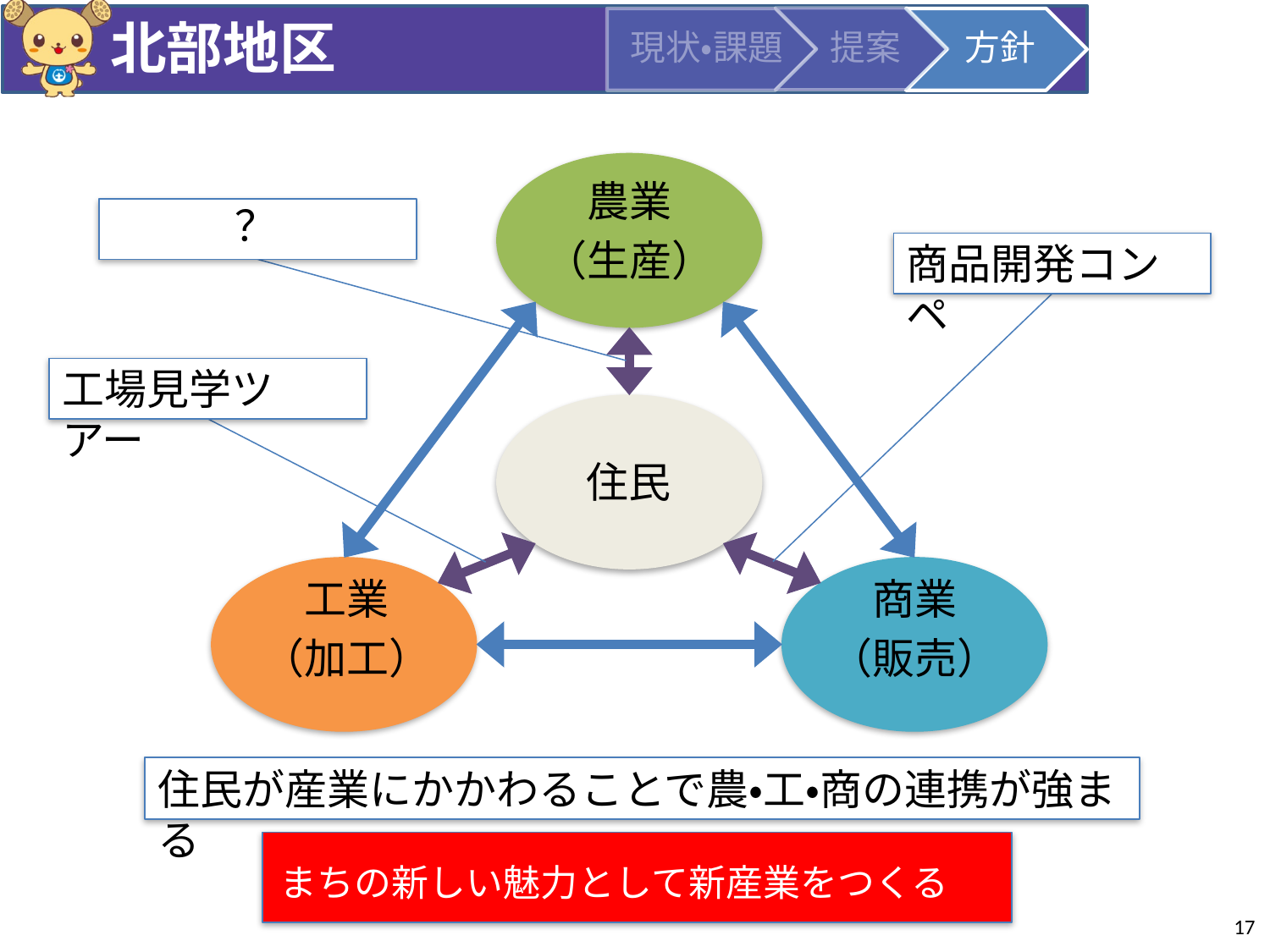

# 北部地区

提案

現状・課題

方針

農業
（生産）

？

商品開発コンペ

工場見学ツアー

住民

商業
（販売）

工業
（加工）

住民が産業にかかわることで農・工・商の連携が強まる

まちの新しい魅力として新産業をつくる
17